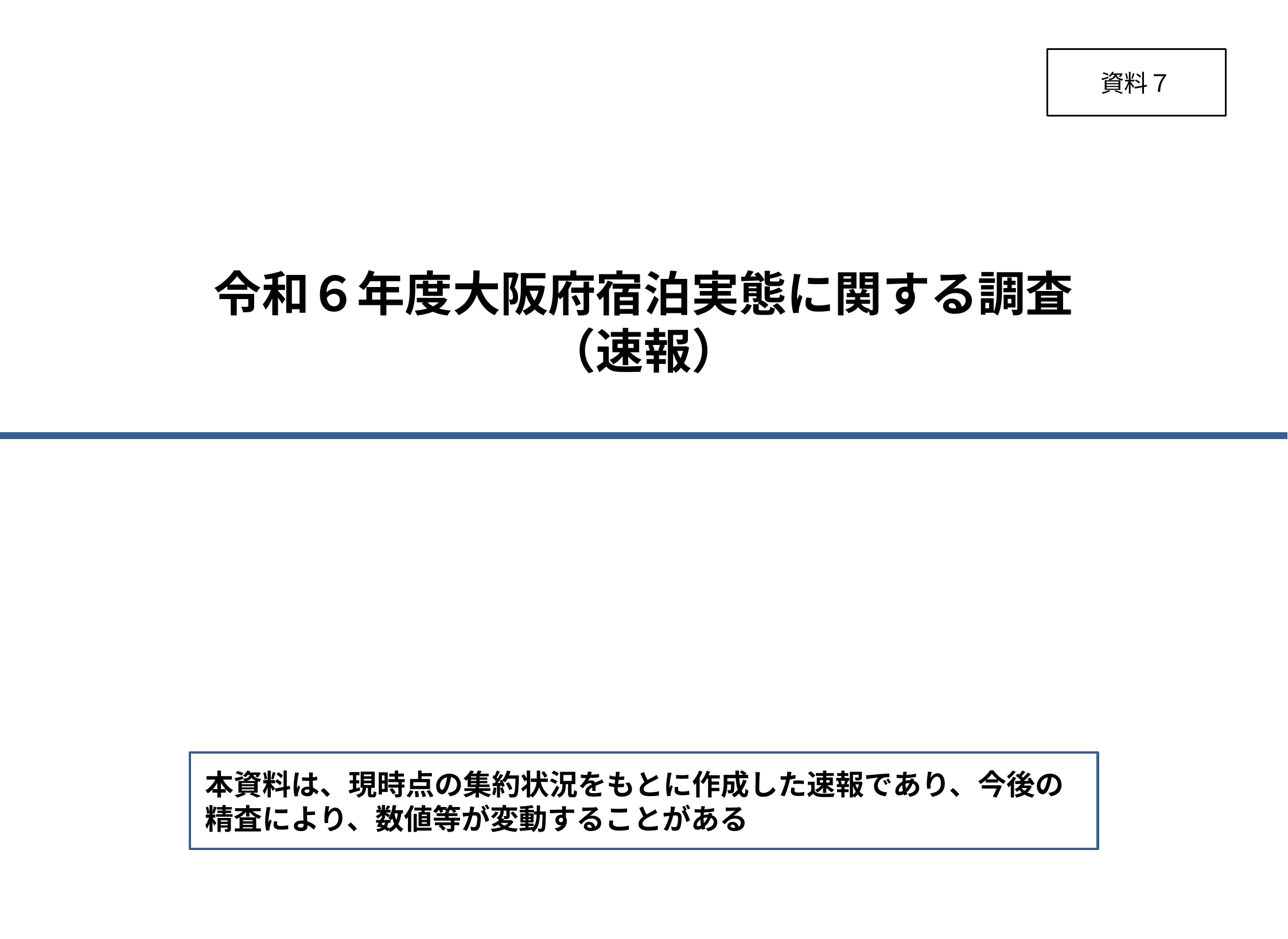

資料７
令和６年度大阪府宿泊実態に関する調査
（速報）

本資料は、現時点の集約状況をもとに作成した速報であり、今後の精査により、数値等が変動することがある